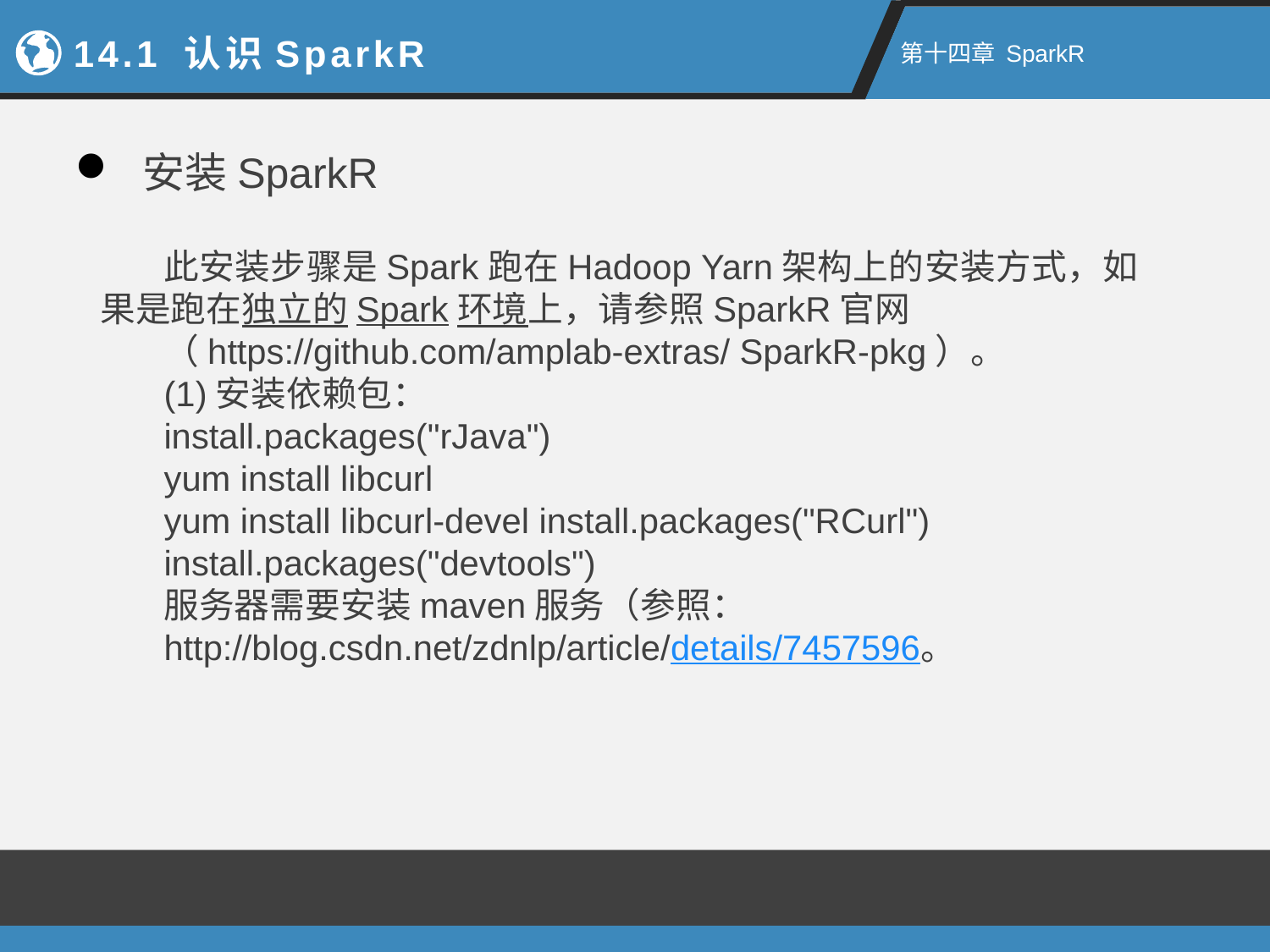

14.1 认识SparkR

第十四章 SparkR
 安装SparkR
此安装步骤是Spark跑在Hadoop Yarn架构上的安装方式，如果是跑在独立的Spark环境上，请参照SparkR官网
（https://github.com/amplab-extras/ SparkR-pkg）。
(1)安装依赖包：
install.packages("rJava")
yum install libcurl
yum install libcurl-devel install.packages("RCurl")
install.packages("devtools")
服务器需要安装maven服务（参照：
http://blog.csdn.net/zdnlp/article/details/7457596。